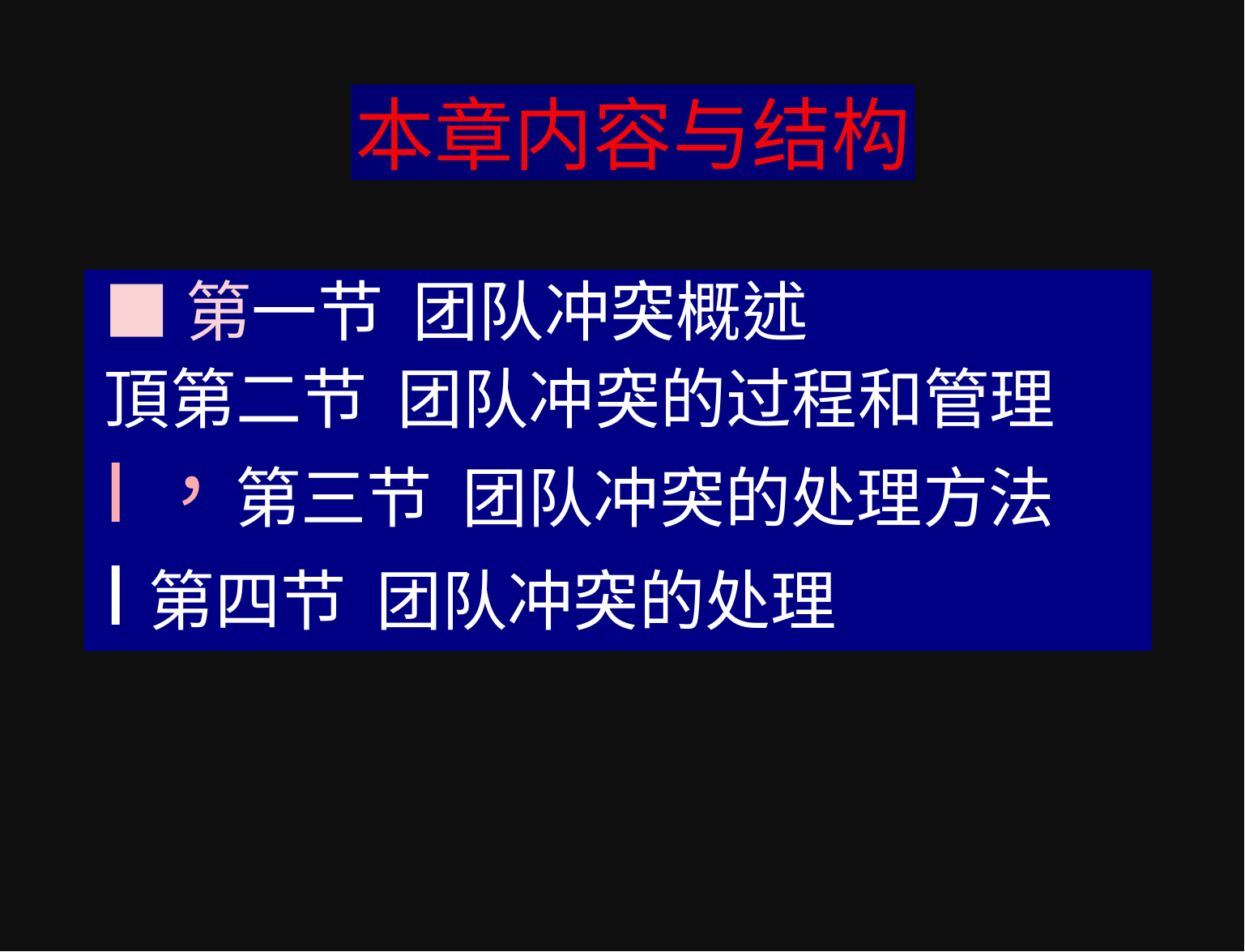

本章内容与结构
■第一节  团队冲突概述
頂第二节  团队冲突的过程和管理
I，第三节  团队冲突的处理方法
I第四节  团队冲突的处理